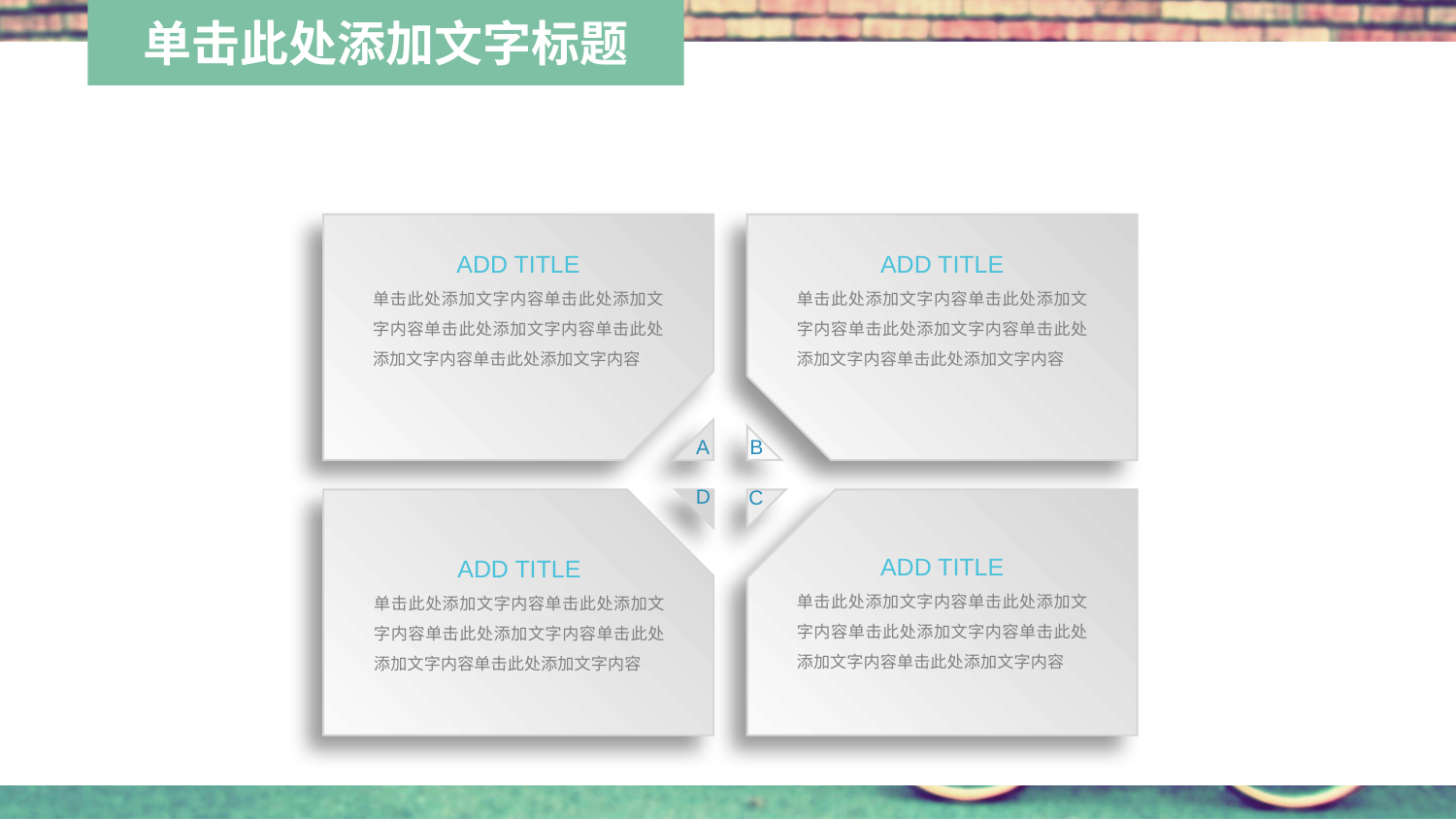

ADD TITLE
单击此处添加文字内容单击此处添加文字内容单击此处添加文字内容单击此处添加文字内容单击此处添加文字内容
A

ADD TITLE
单击此处添加文字内容单击此处添加文字内容单击此处添加文字内容单击此处添加文字内容单击此处添加文字内容
B
D

ADD TITLE
单击此处添加文字内容单击此处添加文字内容单击此处添加文字内容单击此处添加文字内容单击此处添加文字内容
C

ADD TITLE
单击此处添加文字内容单击此处添加文字内容单击此处添加文字内容单击此处添加文字内容单击此处添加文字内容